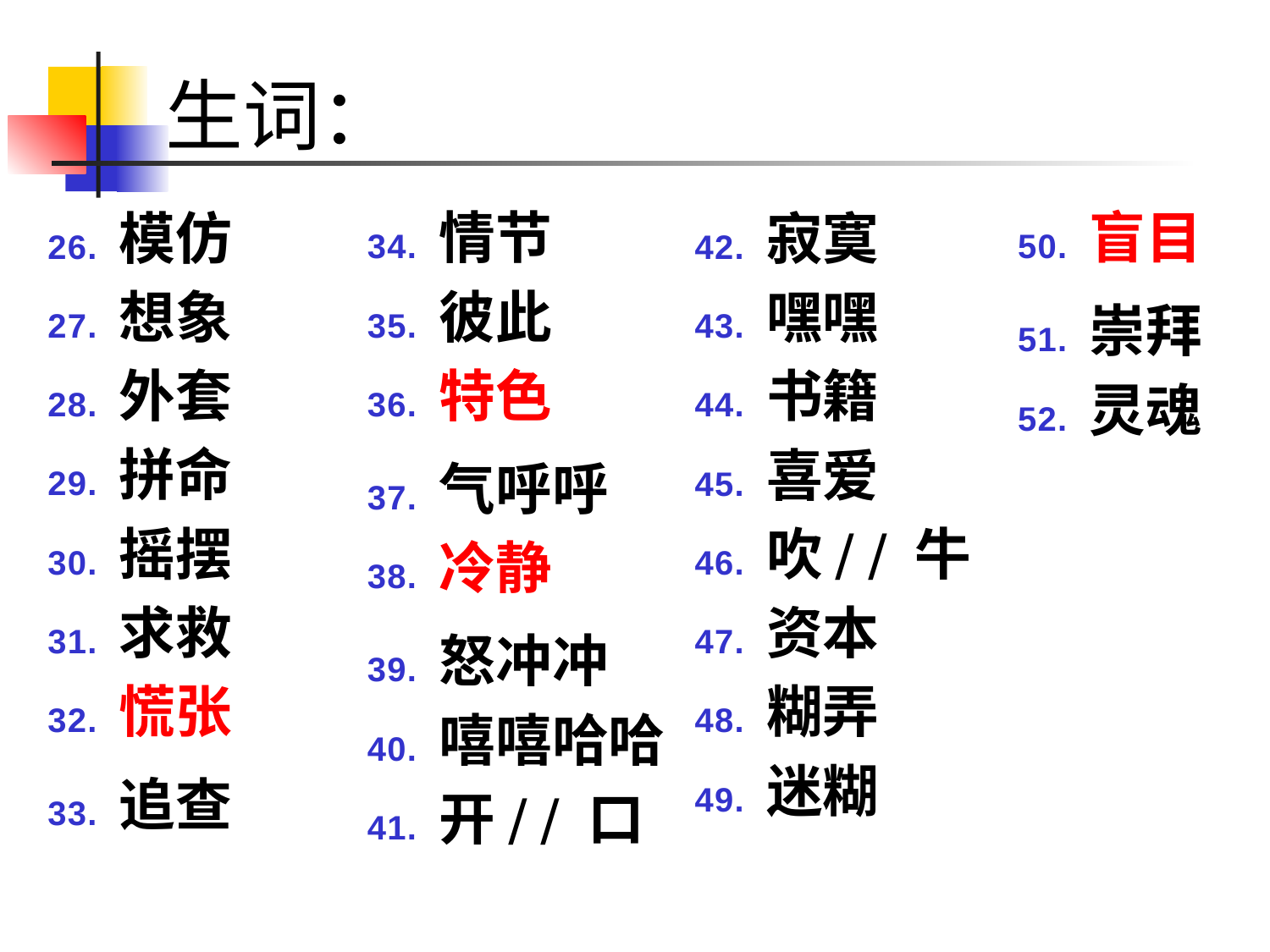

# 生词：
模仿
想象
外套
拼命
摇摆
求救
慌张
追查
情节
彼此
特色
气呼呼
冷静
怒冲冲
嘻嘻哈哈
开//口
盲目
崇拜
灵魂

寂寞
嘿嘿
书籍
喜爱
吹//牛
资本
糊弄
迷糊